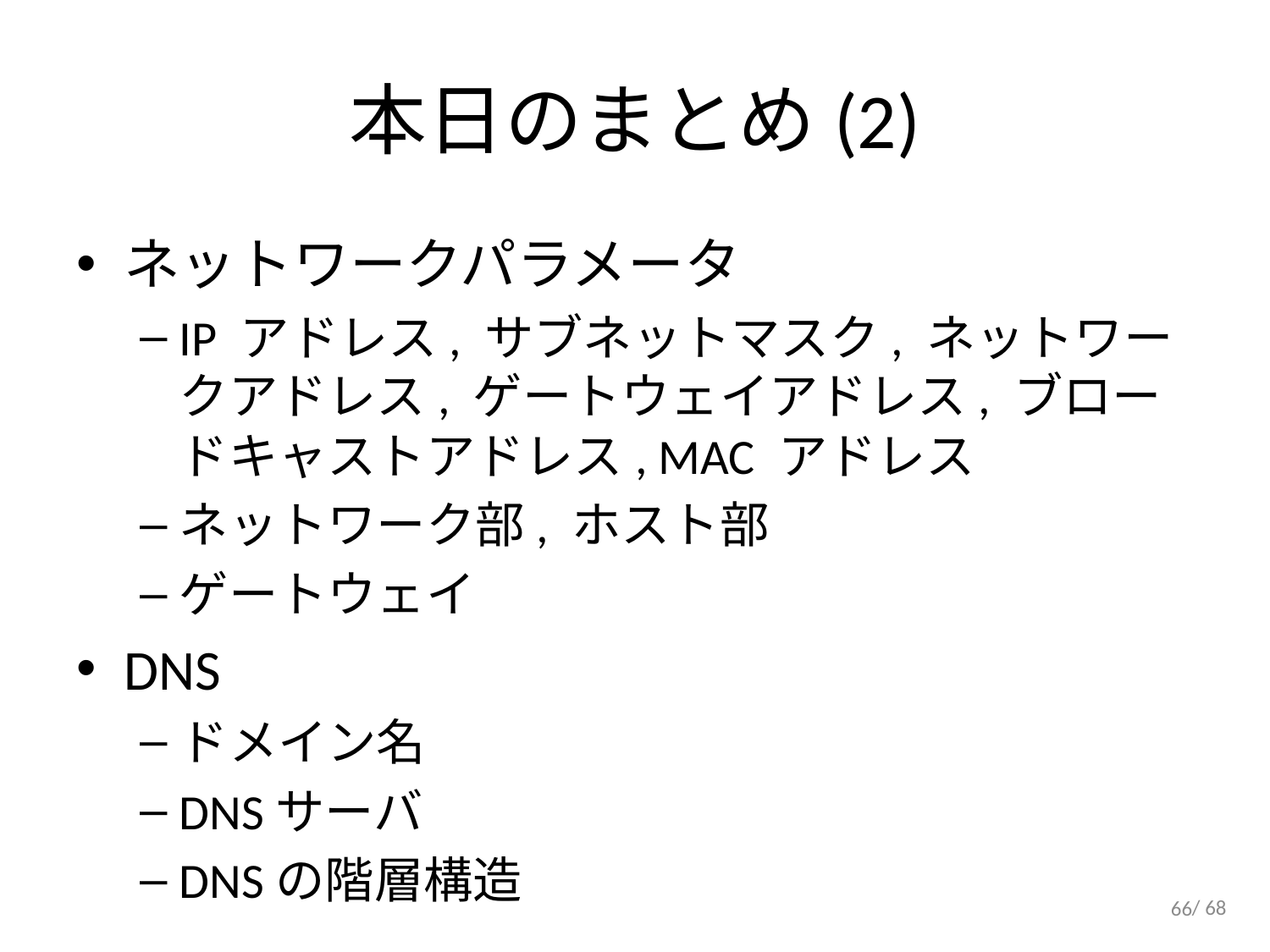

# 本日のまとめ(2)
ネットワークパラメータ
IP アドレス, サブネットマスク, ネットワークアドレス, ゲートウェイアドレス, ブロードキャストアドレス, MAC アドレス
ネットワーク部, ホスト部
ゲートウェイ
DNS
ドメイン名
DNSサーバ
DNSの階層構造
66